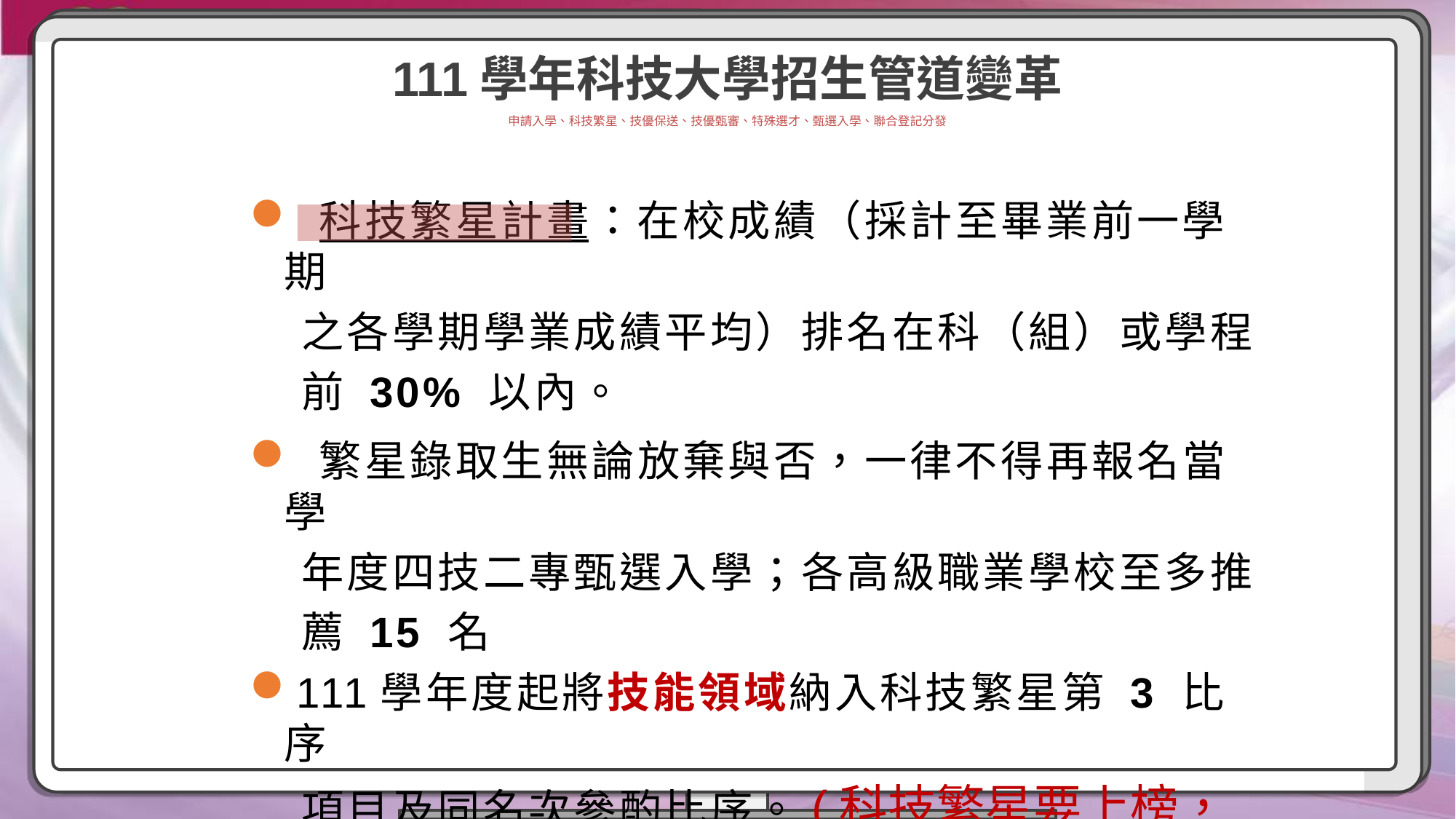

111學年科技大學招生管道變革
申請入學、科技繁星、技優保送、技優甄審、特殊選才、甄選入學、聯合登記分發
 科技繁星計畫：在校成績（採計至畢業前一學期
之各學期學業成績平均）排名在科（組）或學程
前 30% 以內。
 繁星錄取生無論放棄與否，一律不得再報名當學
年度四技二專甄選入學；各高級職業學校至多推
薦 15 名
111學年度起將技能領域納入科技繁星第 3 比序
項目及同名次參酌比序。(科技繁星要上榜，不能忽略)